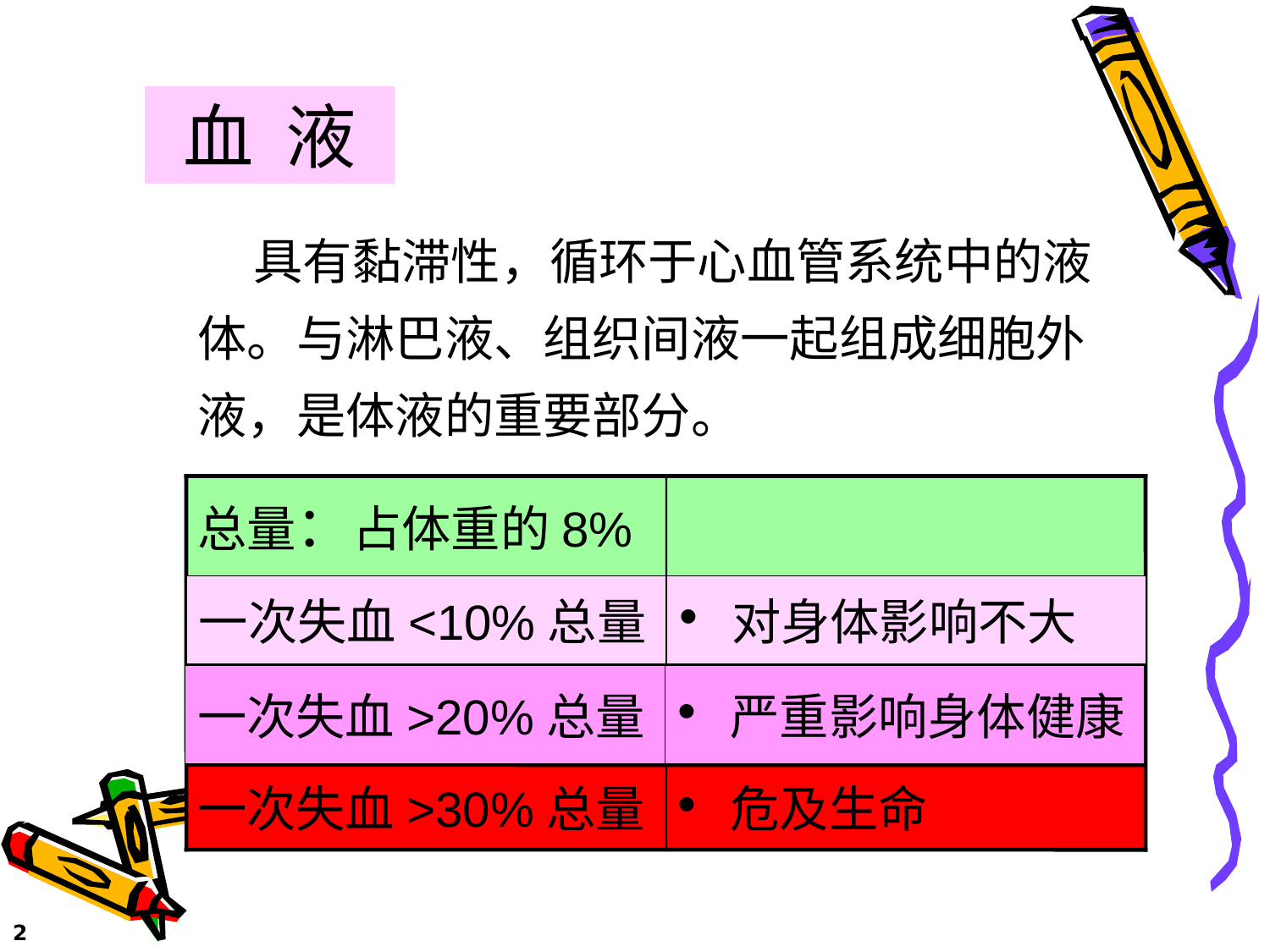

# 血  液
    具有黏滞性，循环于心血管系统中的液体。与淋巴液、组织间液一起组成细胞外液，是体液的重要部分。
总量：占体重的8%

一次失血<10%总量
 对身体影响不大
一次失血>20%总量
 严重影响身体健康
一次失血>30%总量
 危及生命
2